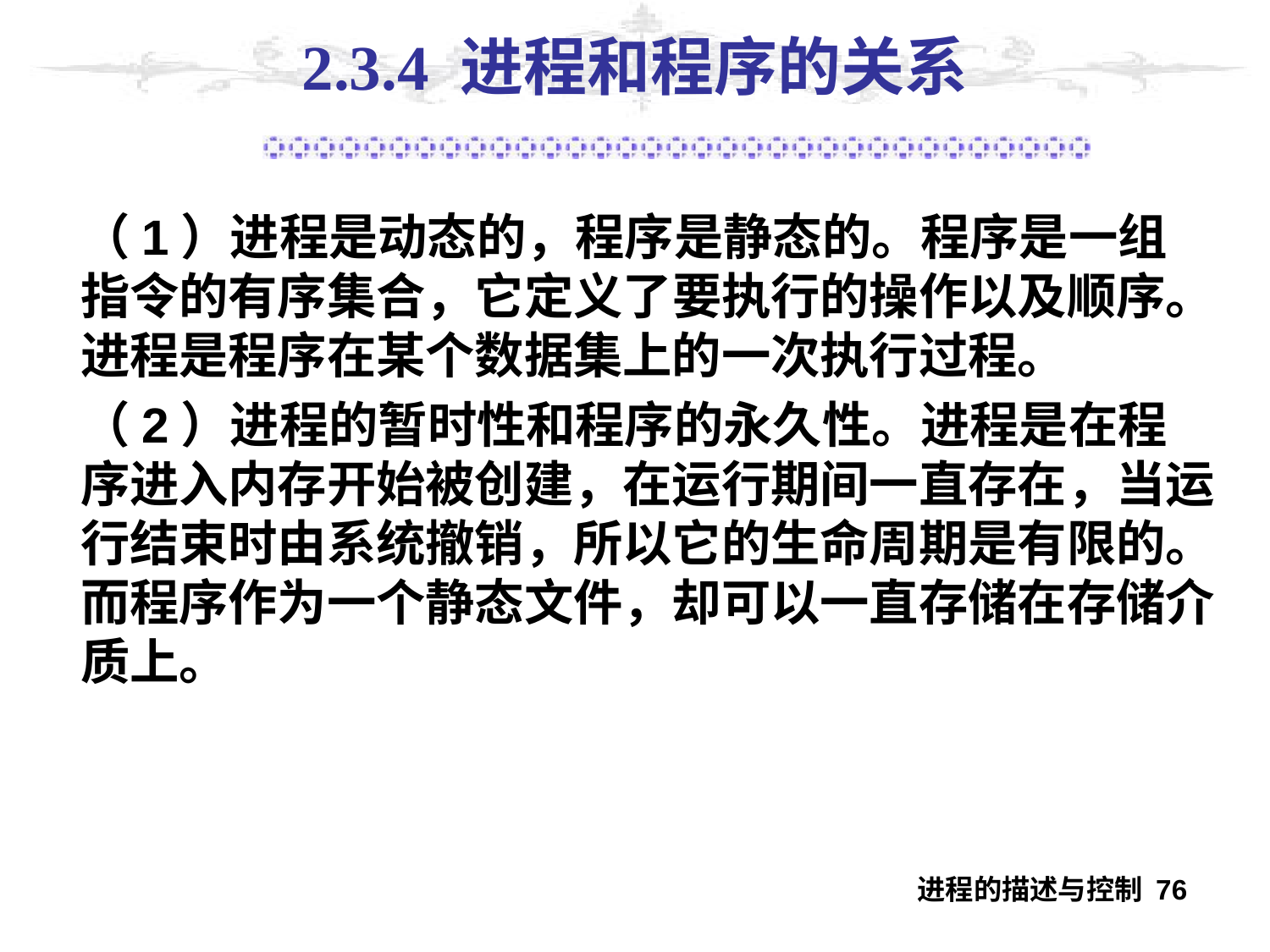

# 2.3.4 进程和程序的关系
（1）进程是动态的，程序是静态的。程序是一组指令的有序集合，它定义了要执行的操作以及顺序。进程是程序在某个数据集上的一次执行过程。
（2）进程的暂时性和程序的永久性。进程是在程序进入内存开始被创建，在运行期间一直存在，当运行结束时由系统撤销，所以它的生命周期是有限的。而程序作为一个静态文件，却可以一直存储在存储介质上。